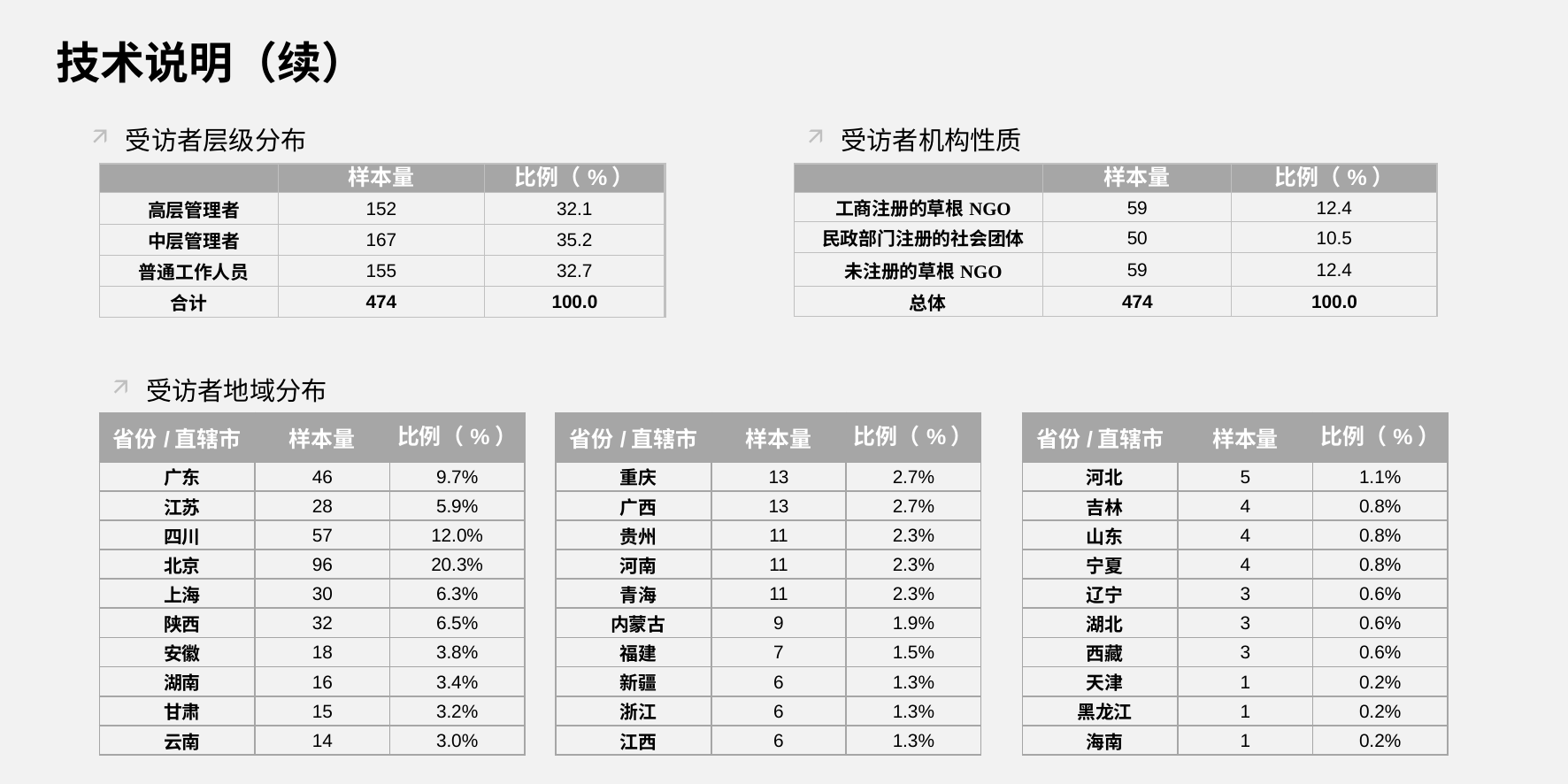

# 技术说明（续）
受访者层级分布
受访者机构性质
|  | 样本量 | 比例（%） |
| --- | --- | --- |
| 高层管理者 | 152 | 32.1 |
| 中层管理者 | 167 | 35.2 |
| 普通工作人员 | 155 | 32.7 |
| 合计 | 474 | 100.0 |
|  | 样本量 | 比例（%） |
| --- | --- | --- |
| 工商注册的草根NGO | 59 | 12.4 |
| 民政部门注册的社会团体 | 50 | 10.5 |
| 未注册的草根NGO | 59 | 12.4 |
| 总体 | 474 | 100.0 |
受访者地域分布
| 省份/直辖市 | 样本量 | 比例（%） |
| --- | --- | --- |
| 广东 | 46 | 9.7% |
| 江苏 | 28 | 5.9% |
| 四川 | 57 | 12.0% |
| 北京 | 96 | 20.3% |
| 上海 | 30 | 6.3% |
| 陕西 | 32 | 6.5% |
| 安徽 | 18 | 3.8% |
| 湖南 | 16 | 3.4% |
| 甘肃 | 15 | 3.2% |
| 云南 | 14 | 3.0% |
| 省份/直辖市 | 样本量 | 比例（%） |
| --- | --- | --- |
| 重庆 | 13 | 2.7% |
| 广西 | 13 | 2.7% |
| 贵州 | 11 | 2.3% |
| 河南 | 11 | 2.3% |
| 青海 | 11 | 2.3% |
| 内蒙古 | 9 | 1.9% |
| 福建 | 7 | 1.5% |
| 新疆 | 6 | 1.3% |
| 浙江 | 6 | 1.3% |
| 江西 | 6 | 1.3% |
| 省份/直辖市 | 样本量 | 比例（%） |
| --- | --- | --- |
| 河北 | 5 | 1.1% |
| 吉林 | 4 | 0.8% |
| 山东 | 4 | 0.8% |
| 宁夏 | 4 | 0.8% |
| 辽宁 | 3 | 0.6% |
| 湖北 | 3 | 0.6% |
| 西藏 | 3 | 0.6% |
| 天津 | 1 | 0.2% |
| 黑龙江 | 1 | 0.2% |
| 海南 | 1 | 0.2% |